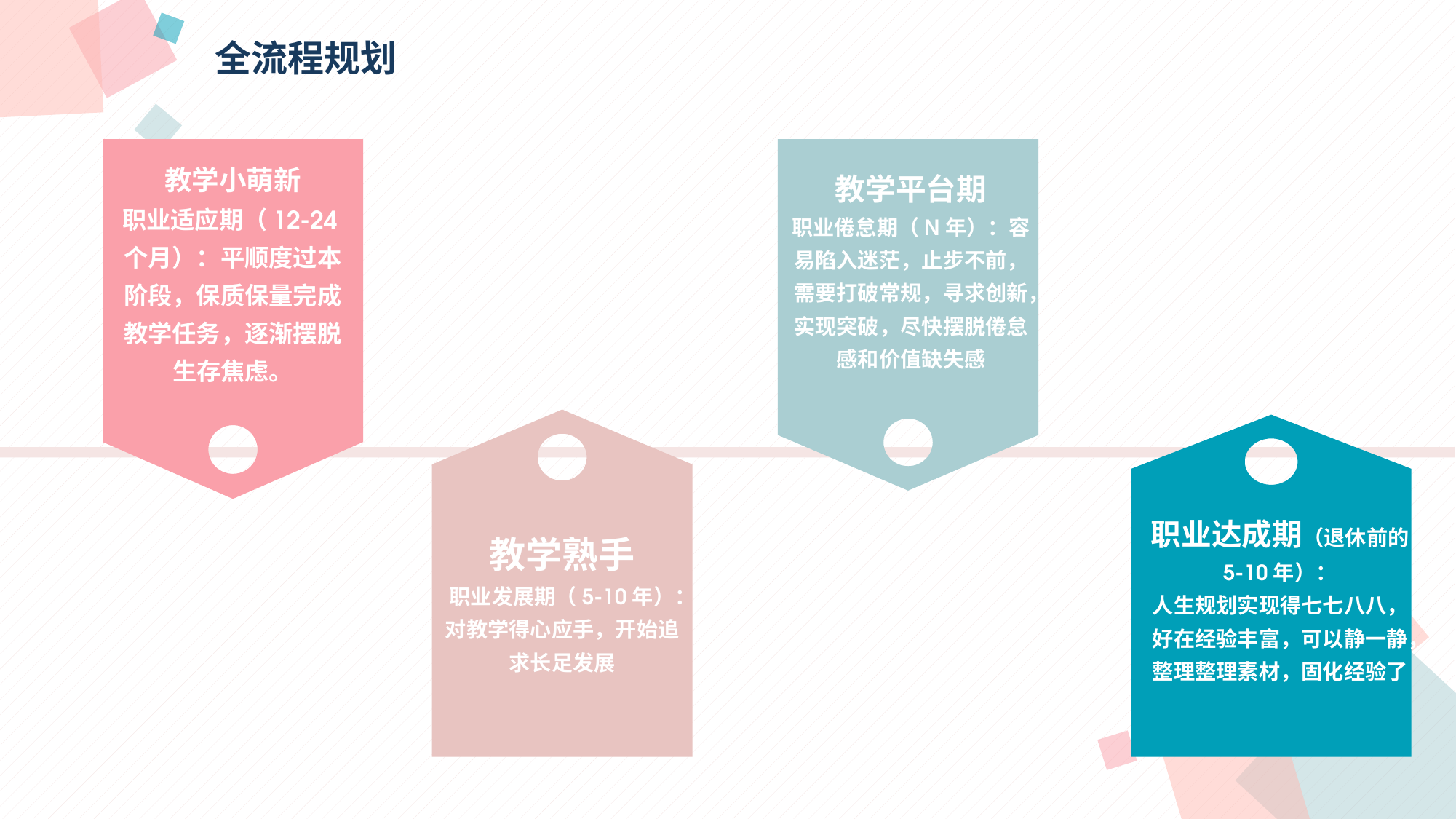

全流程规划

教学小萌新
职业适应期（12-24个月）：平顺度过本阶段，保质保量完成教学任务，逐渐摆脱生存焦虑。
教学平台期
职业倦怠期（N年）：容易陷入迷茫，止步不前，需要打破常规，寻求创新，实现突破，尽快摆脱倦怠感和价值缺失感

职业达成期（退休前的5-10年）：
人生规划实现得七七八八，好在经验丰富，可以静一静，整理整理素材，固化经验了
教学熟手
职业发展期（5-10年）：
对教学得心应手，开始追求长足发展